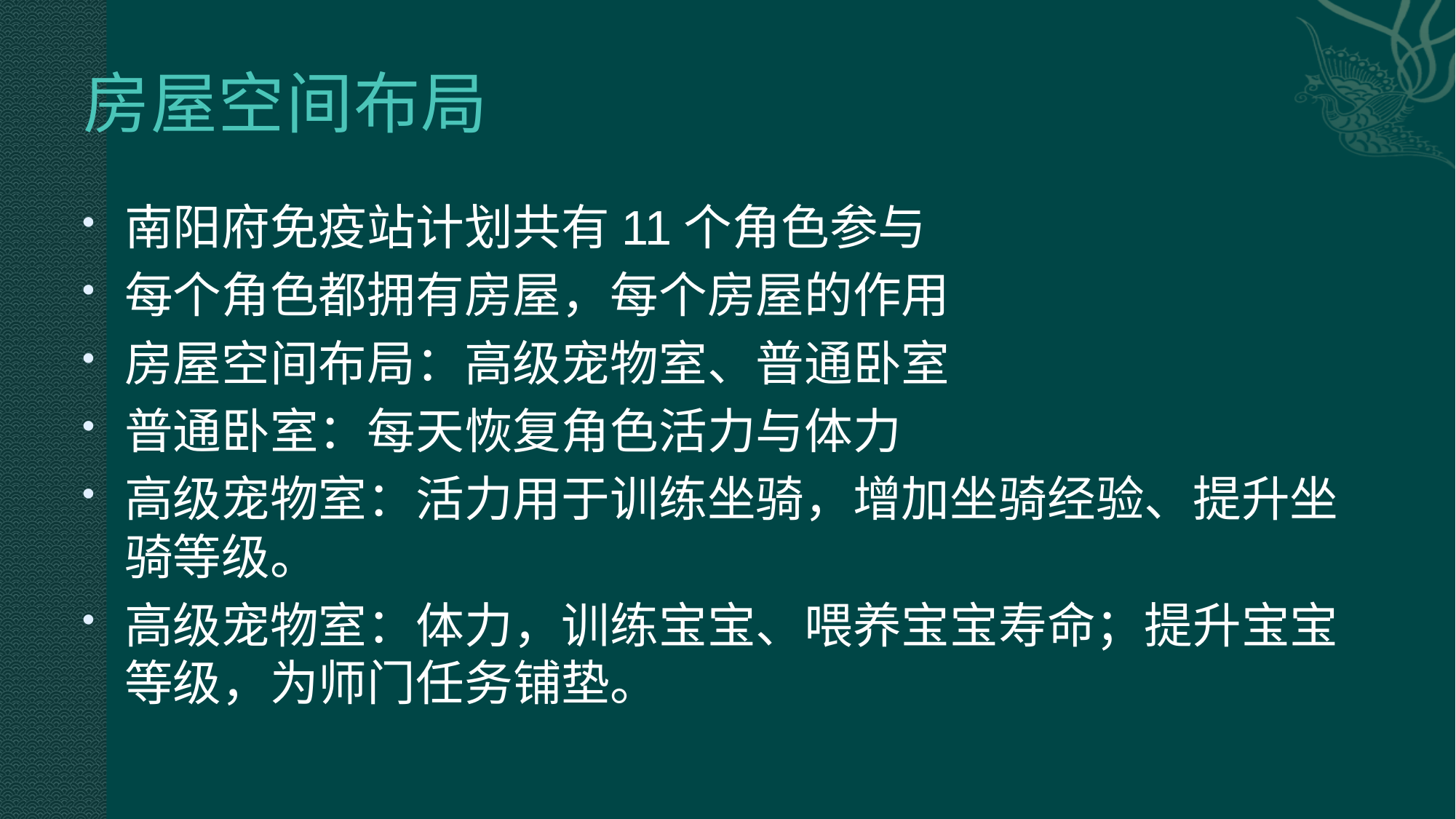

# 房屋空间布局
南阳府免疫站计划共有11个角色参与
每个角色都拥有房屋，每个房屋的作用
房屋空间布局：高级宠物室、普通卧室
普通卧室：每天恢复角色活力与体力
高级宠物室：活力用于训练坐骑，增加坐骑经验、提升坐骑等级。
高级宠物室：体力，训练宝宝、喂养宝宝寿命；提升宝宝等级，为师门任务铺垫。